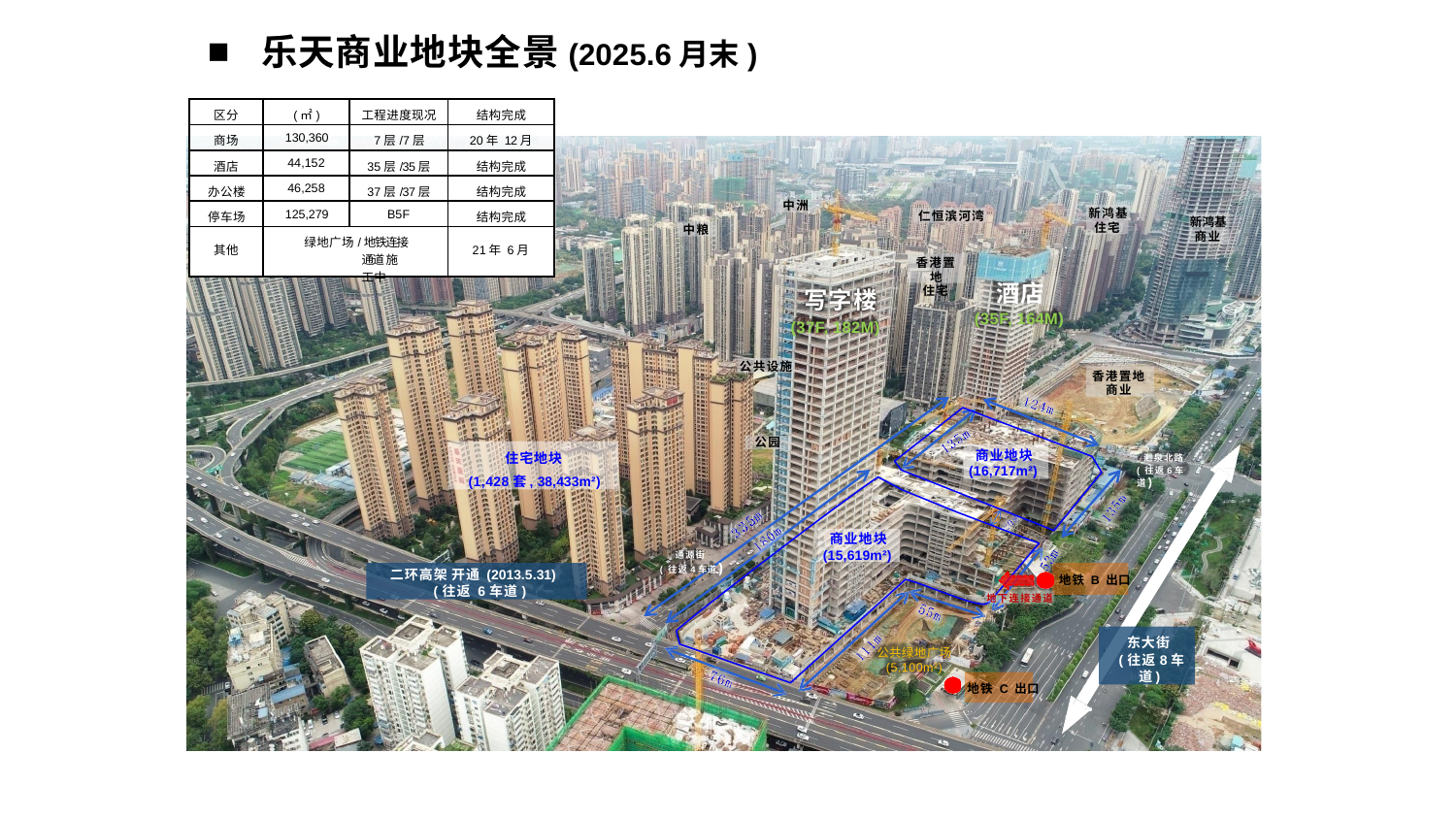

乐天商业地块全景(2025.6月末)
| 区分 | (㎡) | 工程进度现况 | 结构完成 |
| --- | --- | --- | --- |
| 商场 | 130,360 | 7层/7层 | 20年 12月 |
| 酒店 | 44,152 | 35层/35层 | 结构完成 |
| 办公楼 | 46,258 | 37层/37层 | 结构完成 |
| 停车场 | 125,279 | B5F | 结构完成 |
| 其他 | 绿地广场/地铁连接通道 施工中 |  | 21年 6月 |

中洲

新鸿基

仁恒滨河湾

新鸿基 商业

住宅

中粮

香港置 地

酒店
(35F, 164M)
住宅

写字楼

(37F, 182M)
公共设施

香港置地 商业

公园

住宅地块 (1,428套, 38,433m²)

商业地块 (16,717m²)
汇泉北路 ( 往返6车道)

商业地块 (15,619m²)

通源街
( 往返4车道)

二环高架 开通 (2013.5.31)  (往返 6车道)

地铁 B 出口

地下连接通道

东大街
(往返8车道)

公共绿地广场 (5,100m²)

地铁 C 出口